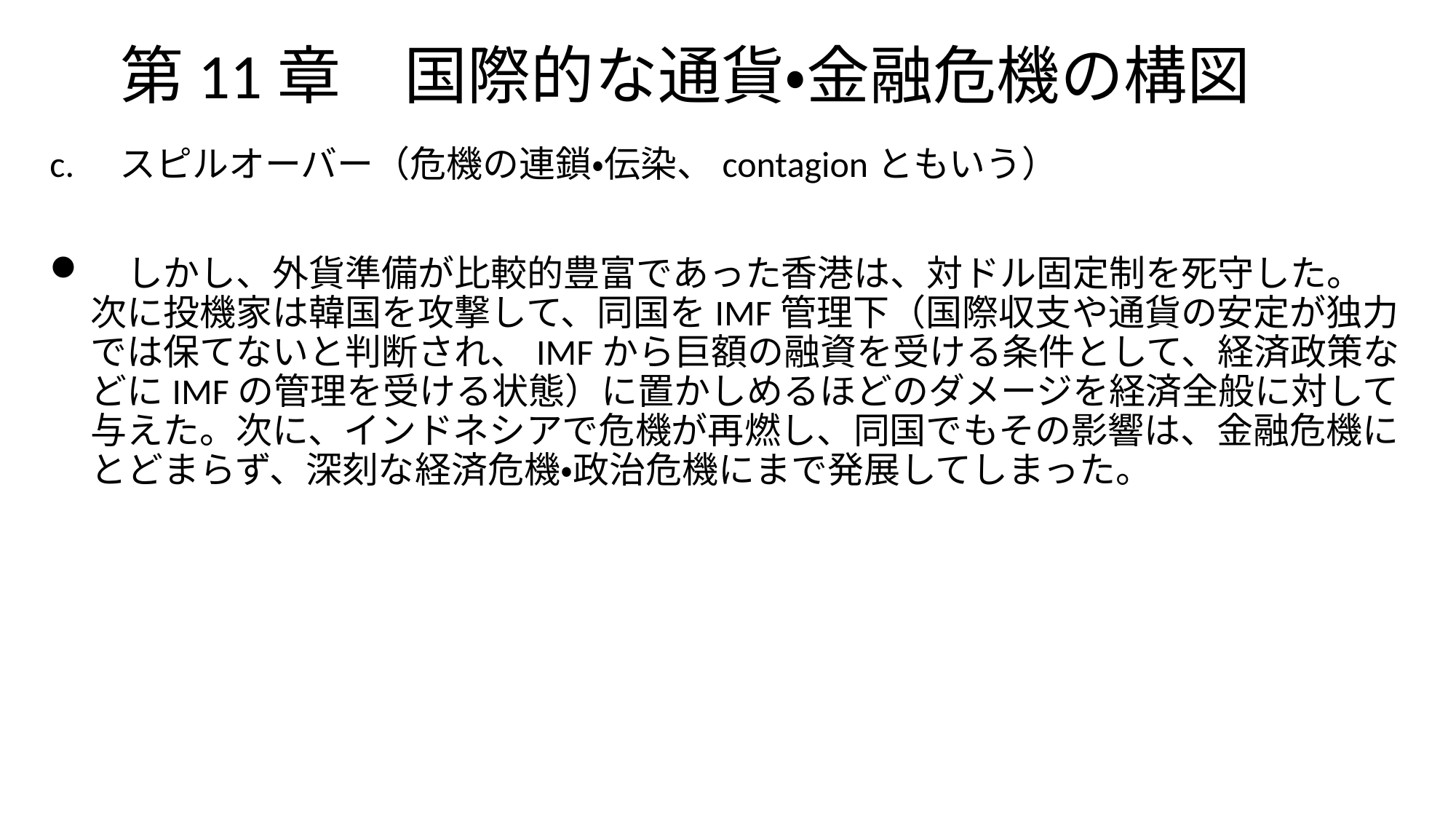

# 第11章　国際的な通貨・金融危機の構図
c.　スピルオーバー（危機の連鎖・伝染、contagionともいう）

　しかし、外貨準備が比較的豊富であった香港は、対ドル固定制を死守した。次に投機家は韓国を攻撃して、同国をIMF管理下（国際収支や通貨の安定が独力では保てないと判断され、IMFから巨額の融資を受ける条件として、経済政策などにIMFの管理を受ける状態）に置かしめるほどのダメージを経済全般に対して与えた。次に、インドネシアで危機が再燃し、同国でもその影響は、金融危機にとどまらず、深刻な経済危機・政治危機にまで発展してしまった。